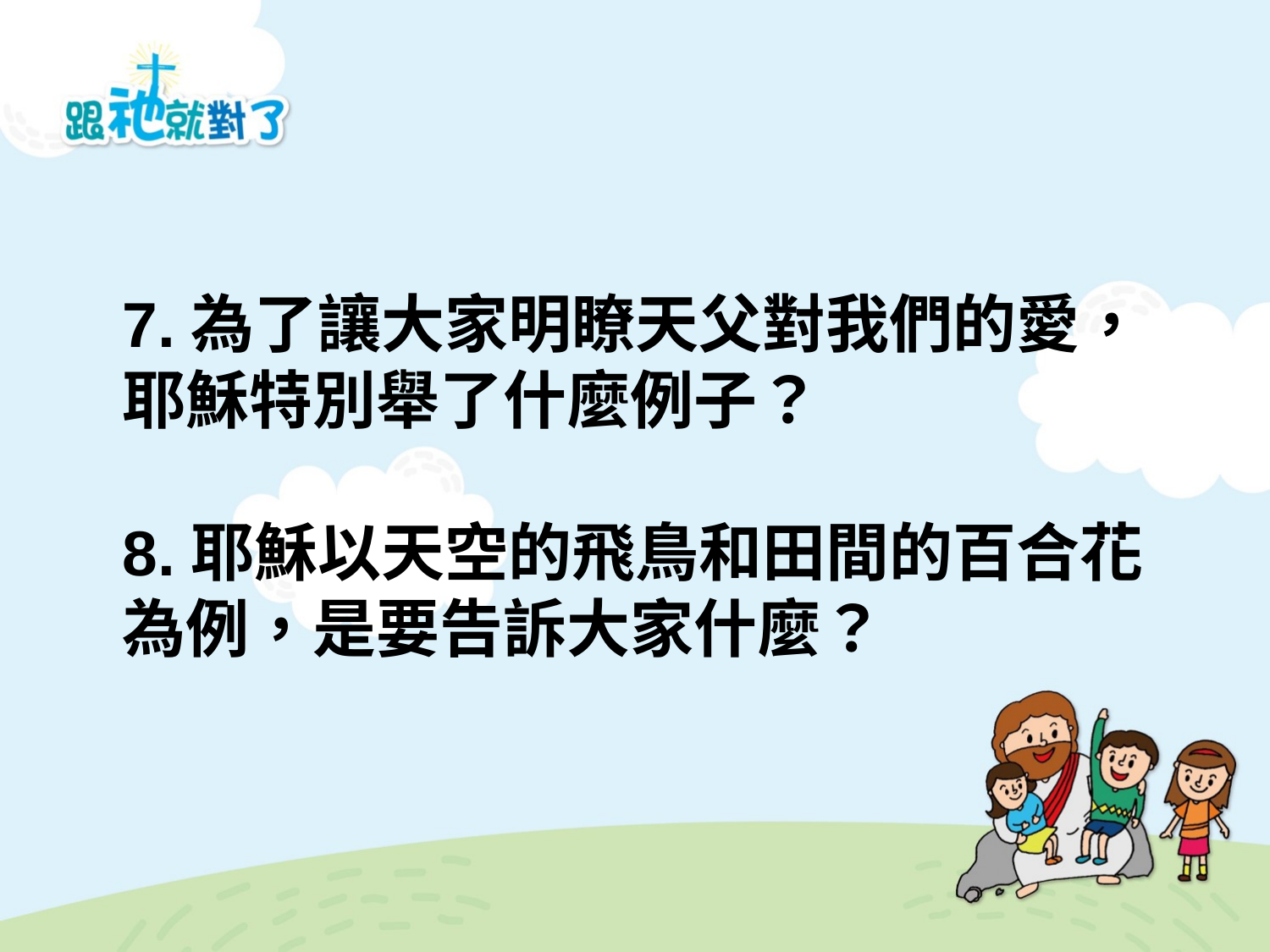

7.為了讓大家明瞭天父對我們的愛，耶穌特別舉了什麼例子？

8.耶穌以天空的飛鳥和田間的百合花為例，是要告訴大家什麼？